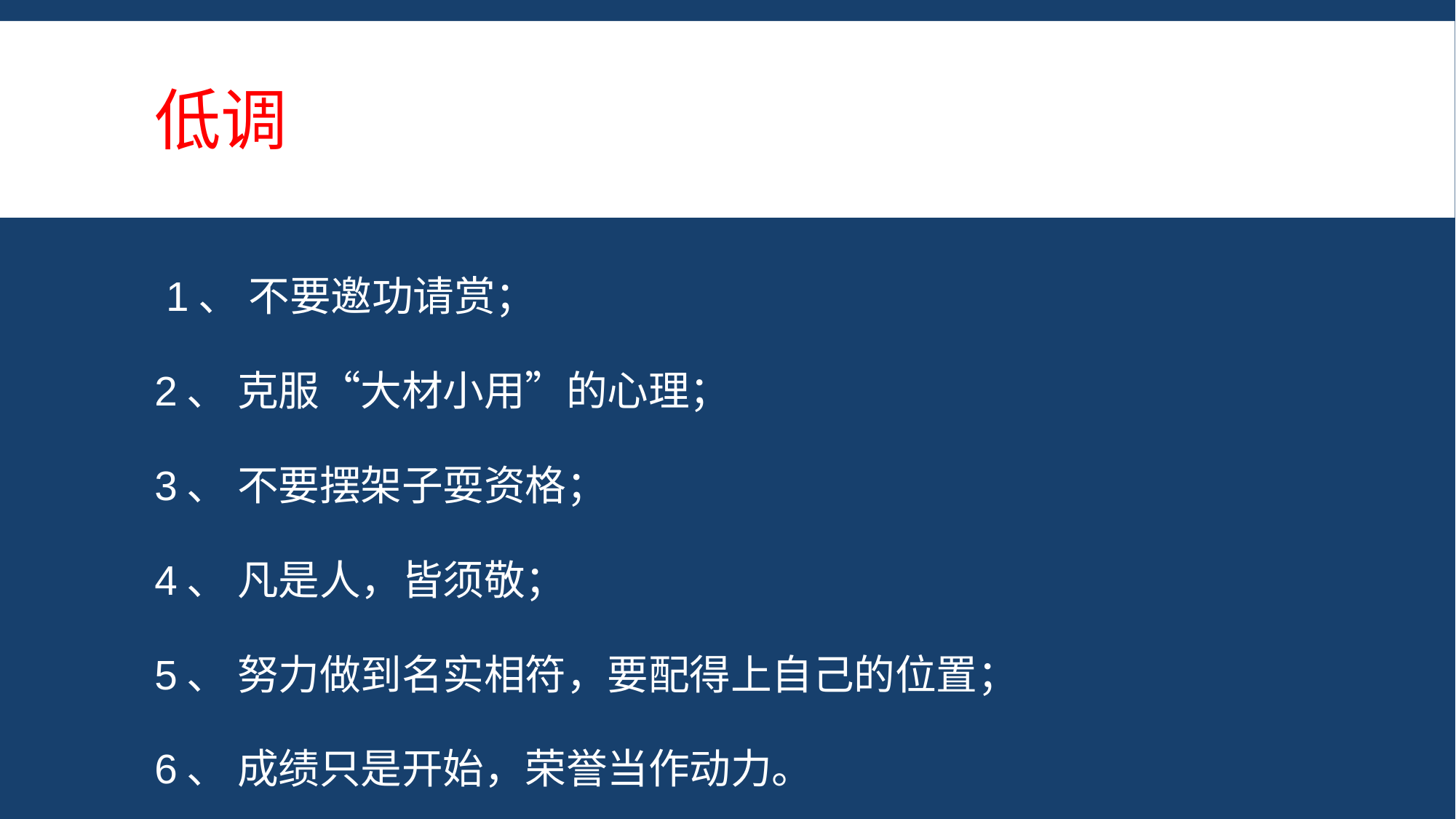

# 低调
 1、 不要邀功请赏；
2、 克服“大材小用”的心理；
3、 不要摆架子耍资格；
4、 凡是人，皆须敬；
5、 努力做到名实相符，要配得上自己的位置；
6、 成绩只是开始，荣誉当作动力。